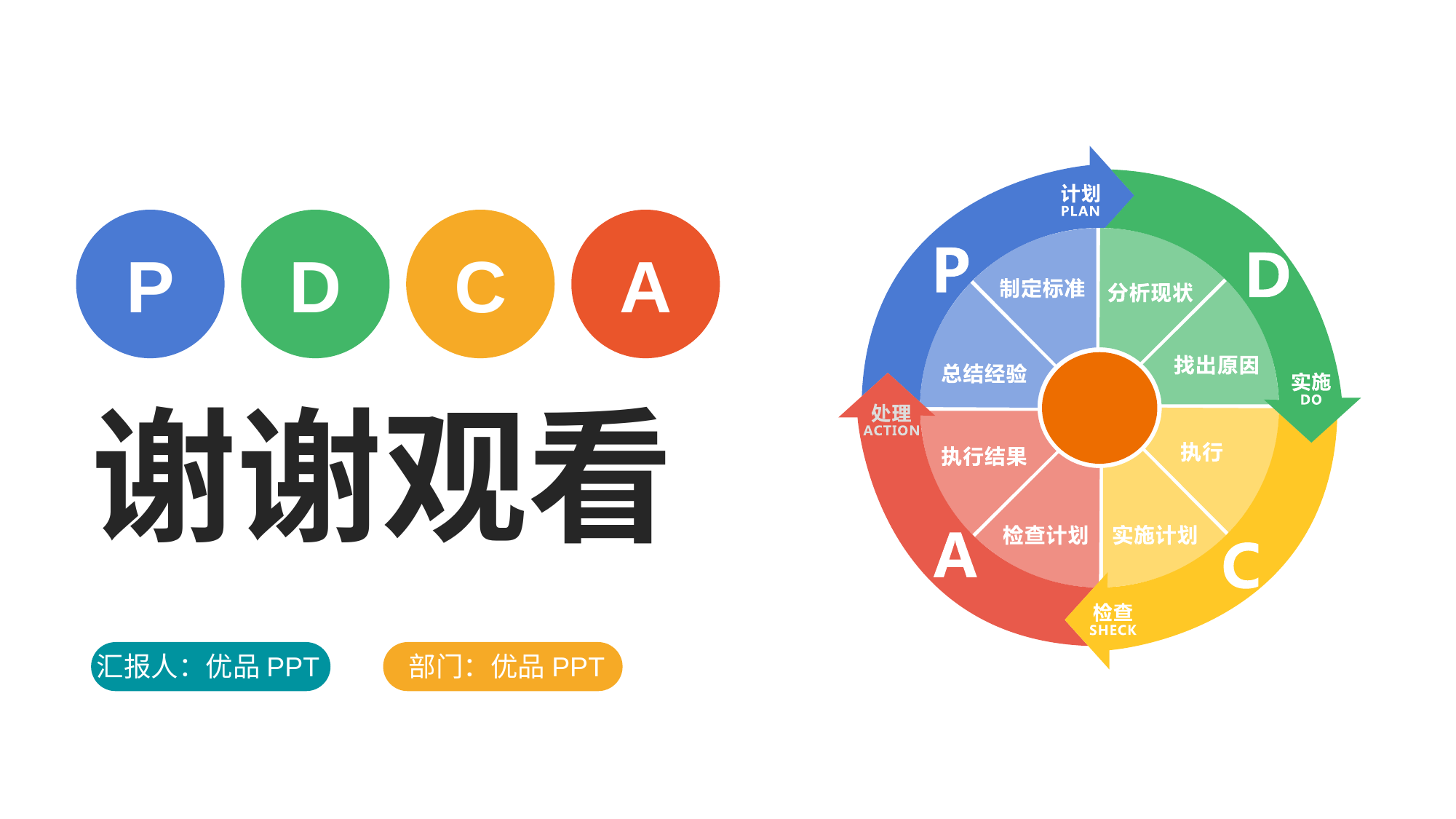

P
D
C
A
谢谢观看

汇报人：优品PPT
部门：优品PPT